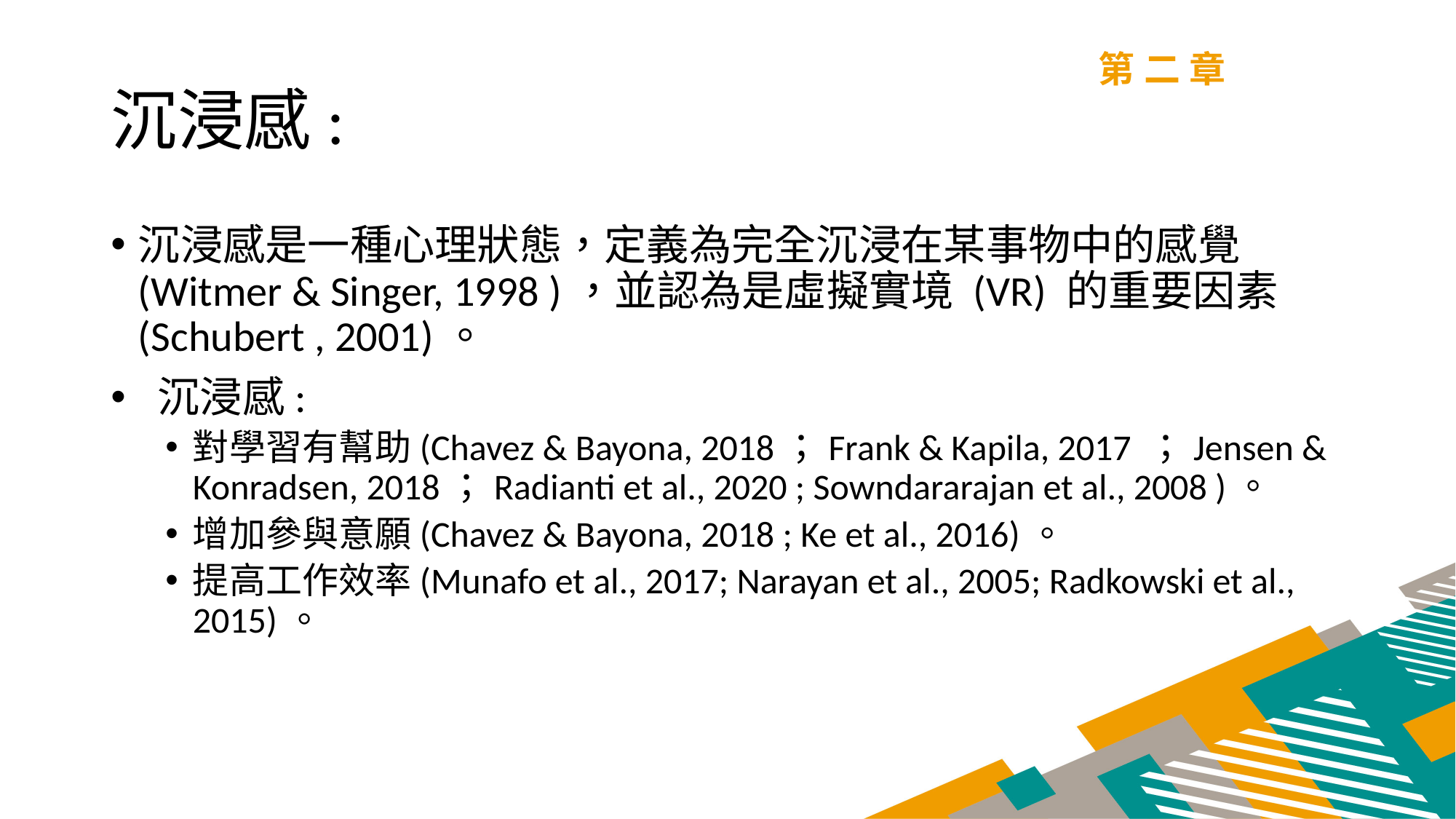

第二章
# 沉浸感:

沉浸感是一種心理狀態，定義為完全沉浸在某事物中的感覺(Witmer & Singer, 1998 )，並認為是虛擬實境 (VR) 的重要因素(Schubert , 2001)。
 沉浸感:
對學習有幫助(Chavez & Bayona, 2018；Frank & Kapila, 2017 ；Jensen & Konradsen, 2018；Radianti et al., 2020 ; Sowndararajan et al., 2008 )。
增加參與意願(Chavez & Bayona, 2018 ; Ke et al., 2016)。
提高工作效率(Munafo et al., 2017; Narayan et al., 2005; Radkowski et al., 2015)。